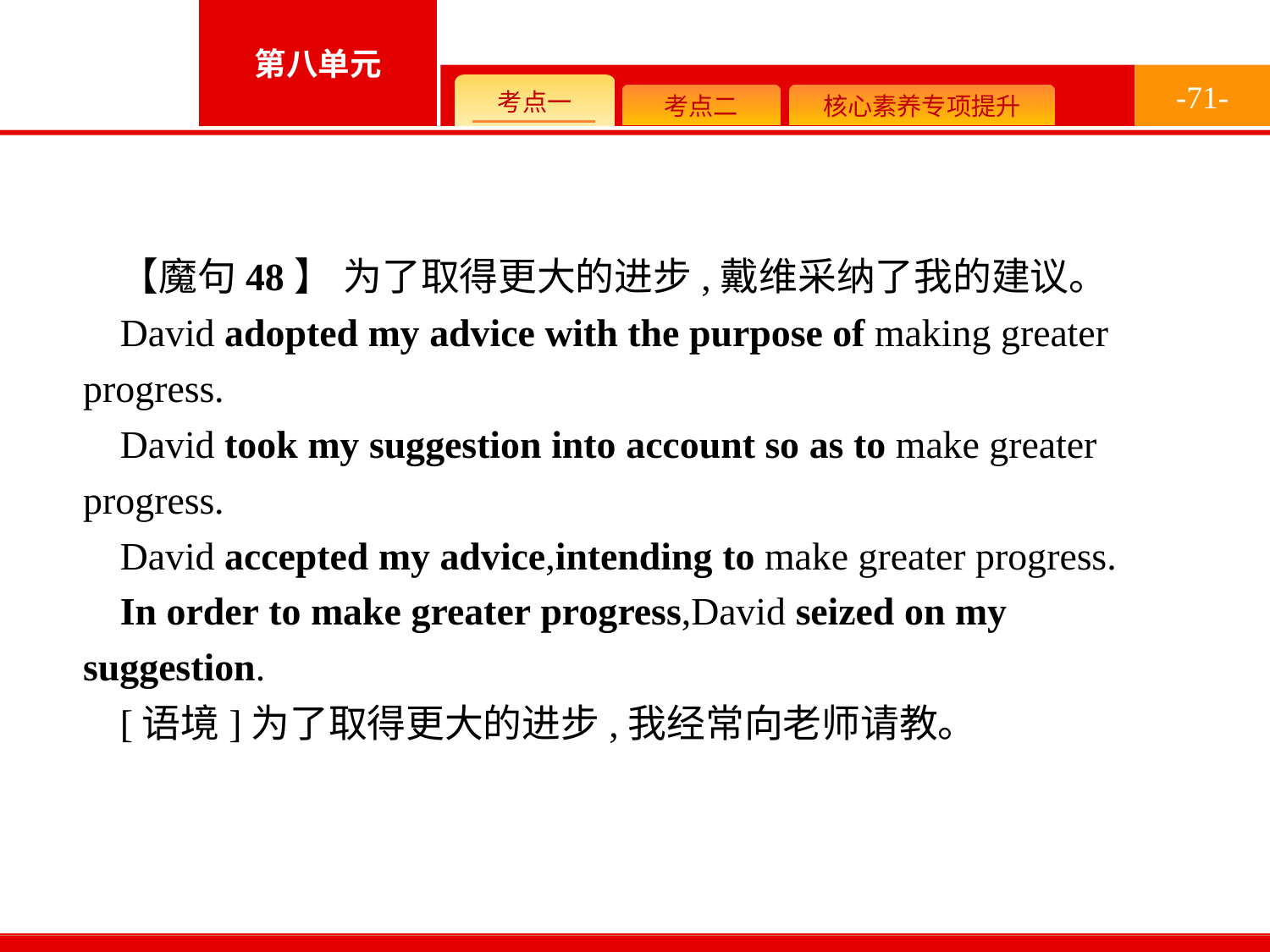

-71-
【魔句48】 为了取得更大的进步,戴维采纳了我的建议。
David adopted my advice with the purpose of making greater progress.
David took my suggestion into account so as to make greater progress.
David accepted my advice,intending to make greater progress.
In order to make greater progress,David seized on my suggestion.
[语境]为了取得更大的进步,我经常向老师请教。